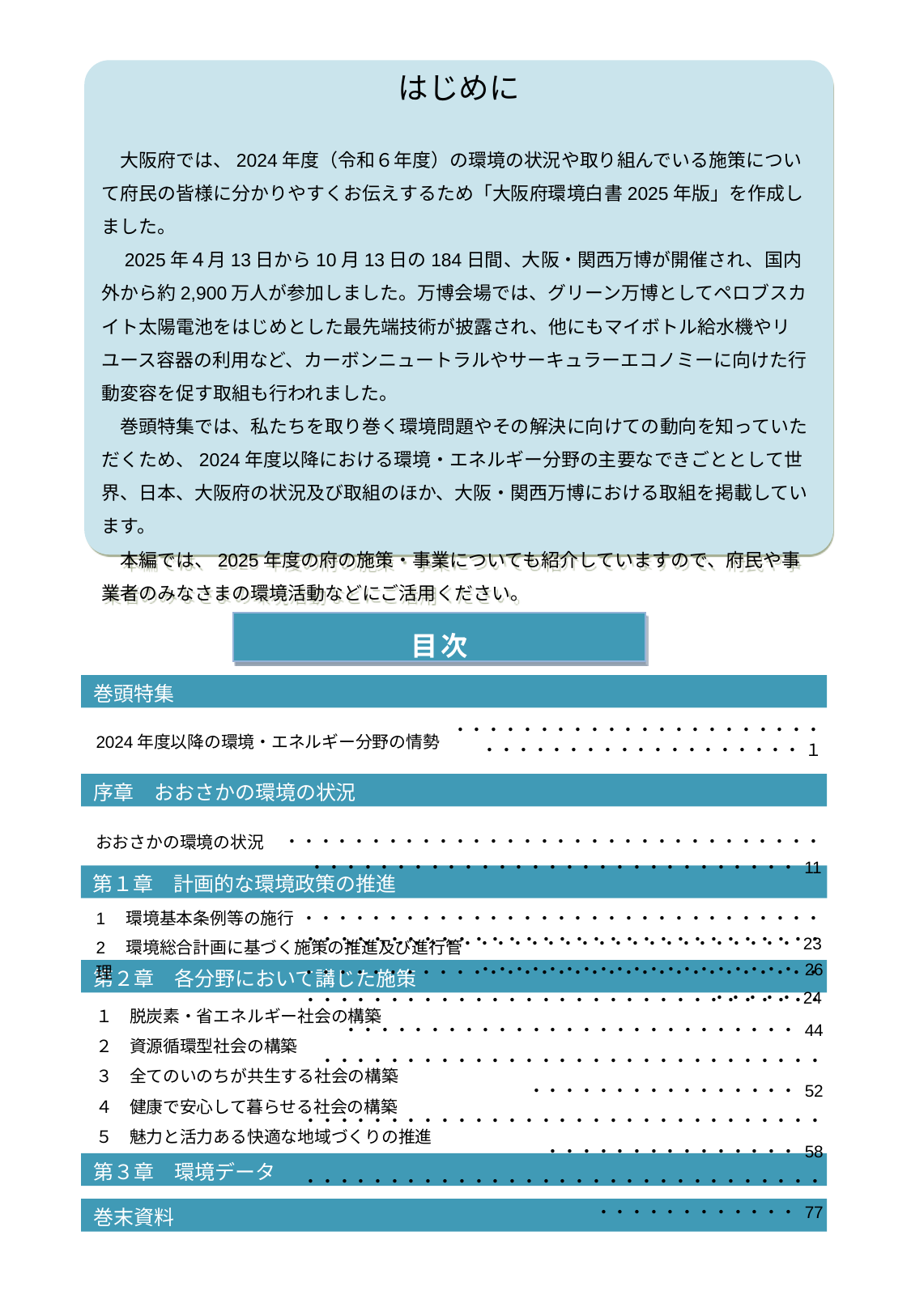

はじめに

　大阪府では、2024年度（令和６年度）の環境の状況や取り組んでいる施策について府民の皆様に分かりやすくお伝えするため「大阪府環境白書2025年版」を作成しました。
　2025年４月13日から10月13日の184日間、大阪・関西万博が開催され、国内外から約2,900万人が参加しました。万博会場では、グリーン万博としてペロブスカイト太陽電池をはじめとした最先端技術が披露され、他にもマイボトル給水機やリユース容器の利用など、カーボンニュートラルやサーキュラーエコノミーに向けた行動変容を促す取組も行われました。
　巻頭特集では、私たちを取り巻く環境問題やその解決に向けての動向を知っていただくため、2024年度以降における環境・エネルギー分野の主要なできごととして世界、日本、大阪府の状況及び取組のほか、大阪・関西万博における取組を掲載しています。
　本編では、2025年度の府の施策・事業についても紹介していますので、府民や事業者のみなさまの環境活動などにご活用ください。
目次
巻頭特集
・・・・・・・・・・・・・・・・・・・・・・・・・・・・・・・・・・・・・・・・・ １
2024年度以降の環境・エネルギー分野の情勢
序章　おおさかの環境の状況
・・・・・・・・・・・・・・・・・・・・・・・・・・・・・・・・・・・・・・・・・・・・・・・・・・・・・・・・・・・・・ 11
おおさかの環境の状況
第１章　計画的な環境政策の推進
・・・・・・・・・・・・・・・・・・・・・・・・・・・・・・・・・・・・・・・・・・・・・・・・・・・・・・・・・・ 23
・・・・・・・・・・・・・・・・・・・・・・・・・・・・・・・・・・・・ 24
1　環境基本条例等の施行
2　環境総合計画に基づく施策の推進及び進行管理
第２章　各分野において講じた施策
・・・・・・・・・・・・・・・・・・・・・・・・・・・・・・・・・・・・・・・・・・・・・・・・・・ 26
・・・・・・・・・・・・・・・・・・・・・・・・・・・・・・・・・・・・・・・・・・・・・・・・・・・・・・・・・・ 44
　・・・・・・・・・・・・・・・・・・・・・・・・・・・・・・・・・・・・・・・・・・・・・・ 52
・・・・・・・・・・・・・・・・・・・・・・・・・・・・・・・・・・・・・・・・・・・・・・ 58
・・・・・・・・・・・・・・・・・・・・・・・・・・・・・・・・・・・・・・・・・・・ 77
１　脱炭素・省エネルギー社会の構築
２　資源循環型社会の構築
３　全てのいのちが共生する社会の構築
４　健康で安心して暮らせる社会の構築
５　魅力と活力ある快適な地域づくりの推進
第３章　環境データ
巻末資料